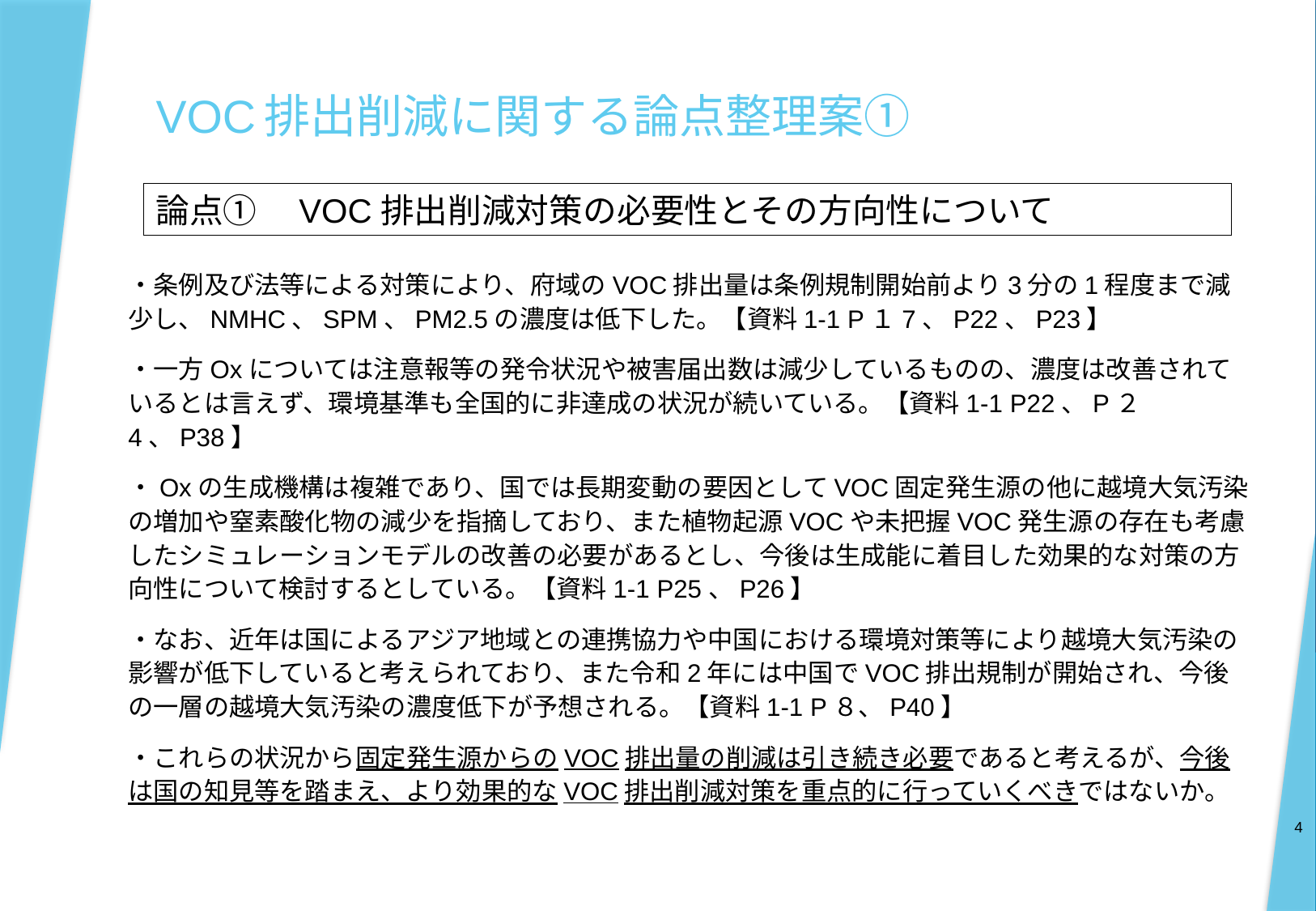

# VOC排出削減に関する論点整理案①
論点①　VOC排出削減対策の必要性とその方向性について
・条例及び法等による対策により、府域のVOC排出量は条例規制開始前より3分の1程度まで減少し、NMHC、SPM、PM2.5の濃度は低下した。【資料1-1 P１7、P22、P23】
・一方Oxについては注意報等の発令状況や被害届出数は減少しているものの、濃度は改善されているとは言えず、環境基準も全国的に非達成の状況が続いている。【資料1-1 P22、P２4、P38】
・Oxの生成機構は複雑であり、国では長期変動の要因としてVOC固定発生源の他に越境大気汚染の増加や窒素酸化物の減少を指摘しており、また植物起源VOCや未把握VOC発生源の存在も考慮したシミュレーションモデルの改善の必要があるとし、今後は生成能に着目した効果的な対策の方向性について検討するとしている。【資料1-1 P25、P26】
・なお、近年は国によるアジア地域との連携協力や中国における環境対策等により越境大気汚染の影響が低下していると考えられており、また令和2年には中国でVOC排出規制が開始され、今後の一層の越境大気汚染の濃度低下が予想される。【資料1-1 P８、P40】
・これらの状況から固定発生源からのVOC排出量の削減は引き続き必要であると考えるが、今後は国の知見等を踏まえ、より効果的なVOC排出削減対策を重点的に行っていくべきではないか。

4